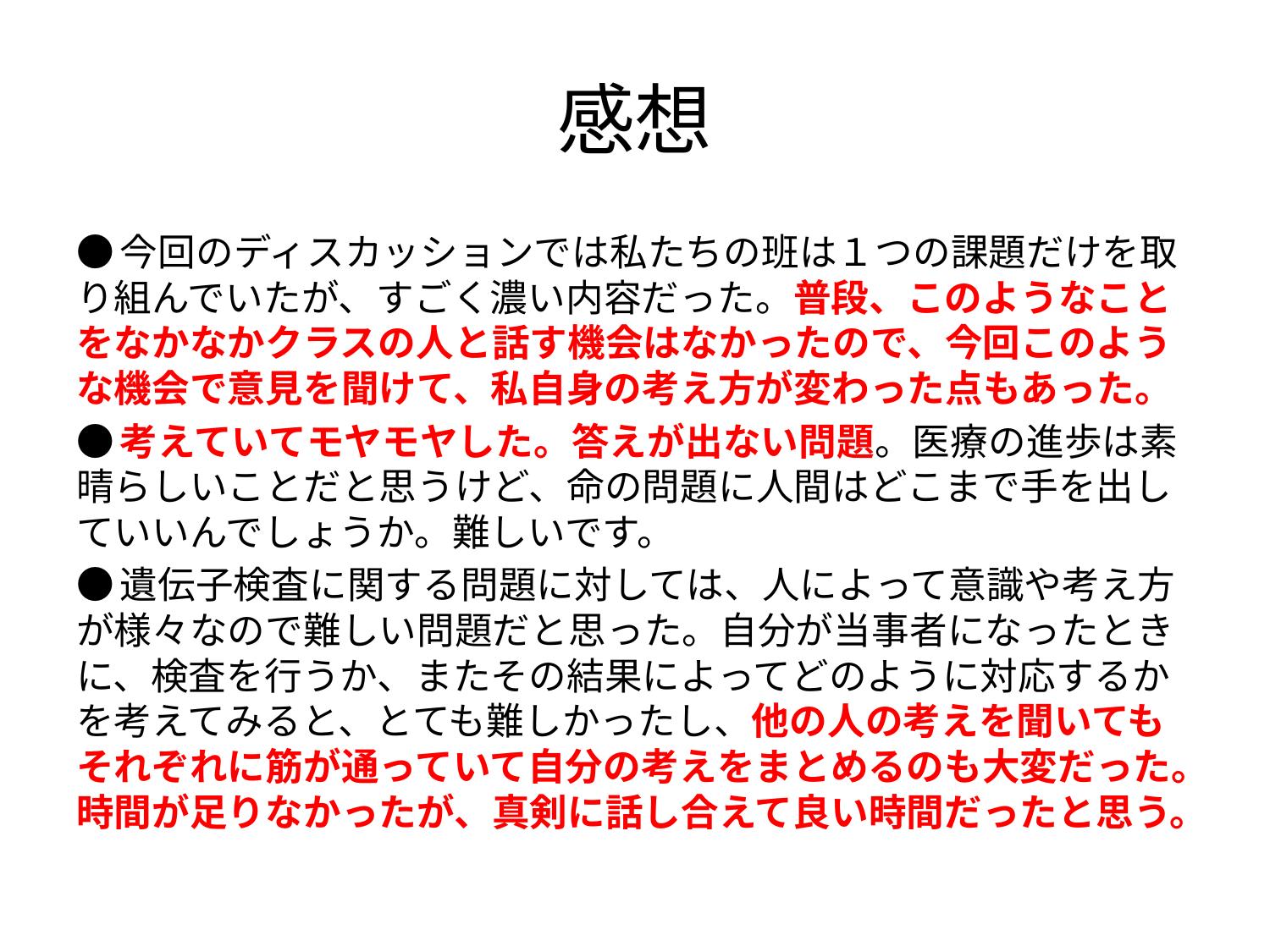

# 感想
●今回のディスカッションでは私たちの班は１つの課題だけを取り組んでいたが、すごく濃い内容だった。普段、このようなことをなかなかクラスの人と話す機会はなかったので、今回このような機会で意見を聞けて、私自身の考え方が変わった点もあった。
●考えていてモヤモヤした。答えが出ない問題。医療の進歩は素晴らしいことだと思うけど、命の問題に人間はどこまで手を出していいんでしょうか。難しいです。
●遺伝子検査に関する問題に対しては、人によって意識や考え方が様々なので難しい問題だと思った。自分が当事者になったときに、検査を行うか、またその結果によってどのように対応するかを考えてみると、とても難しかったし、他の人の考えを聞いてもそれぞれに筋が通っていて自分の考えをまとめるのも大変だった。時間が足りなかったが、真剣に話し合えて良い時間だったと思う。